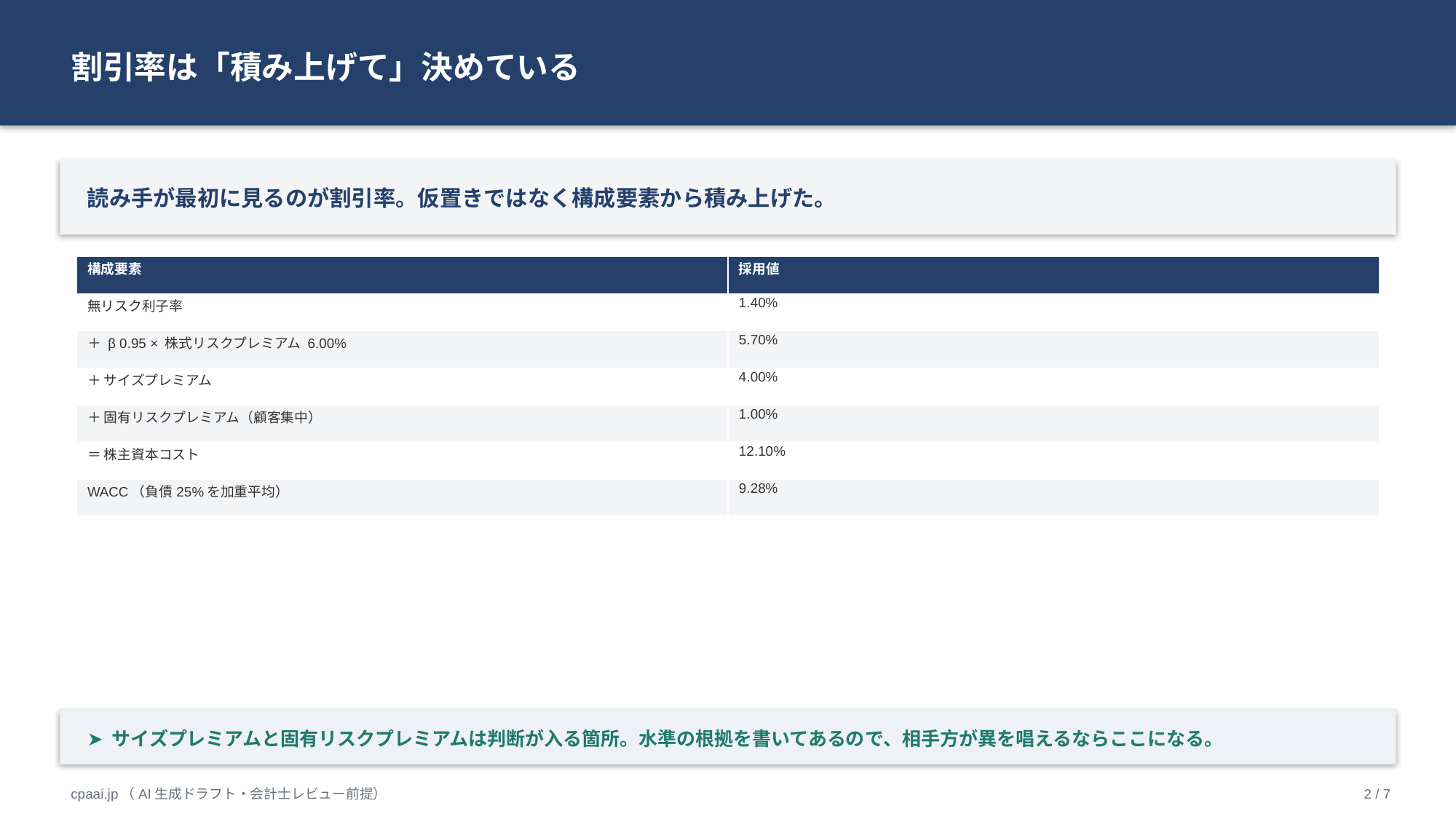

割引率は「積み上げて」決めている

読み手が最初に見るのが割引率。仮置きではなく構成要素から積み上げた。
| 構成要素 | 採用値 |
| --- | --- |
| 無リスク利子率 | 1.40% |
| ＋ β 0.95 × 株式リスクプレミアム 6.00% | 5.70% |
| ＋ サイズプレミアム | 4.00% |
| ＋ 固有リスクプレミアム（顧客集中） | 1.00% |
| ＝ 株主資本コスト | 12.10% |
| WACC（負債25%を加重平均） | 9.28% |

➤ サイズプレミアムと固有リスクプレミアムは判断が入る箇所。水準の根拠を書いてあるので、相手方が異を唱えるならここになる。
cpaai.jp（AI生成ドラフト・会計士レビュー前提）
2 / 7